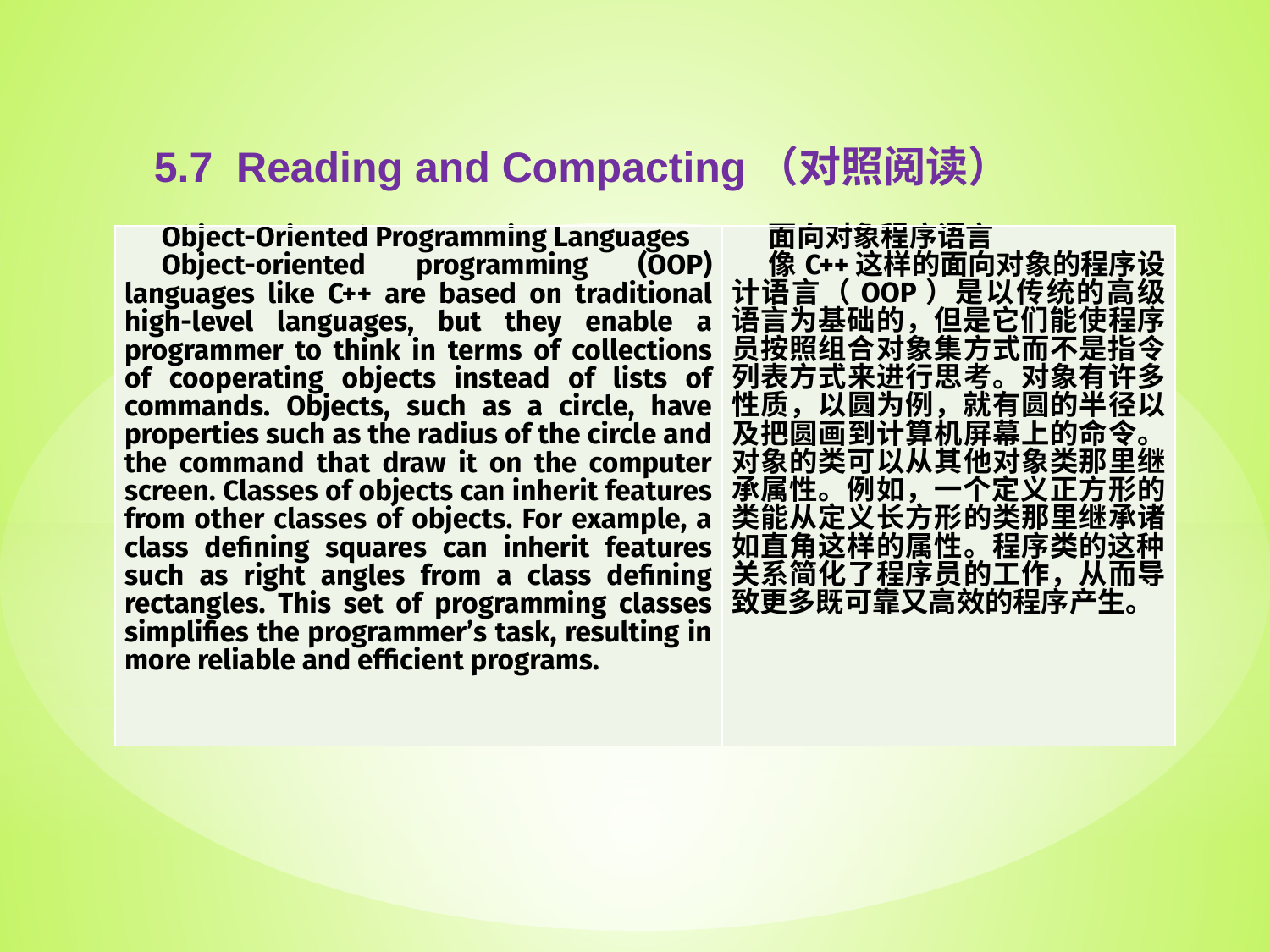

5.7  Reading and Compacting（对照阅读）
| Object-Oriented Programming Languages Object-oriented programming (OOP) languages like C++ are based on traditional high-level languages, but they enable a programmer to think in terms of collections of cooperating objects instead of lists of commands. Objects, such as a circle, have properties such as the radius of the circle and the command that draw it on the computer screen. Classes of objects can inherit features from other classes of objects. For example, a class defining squares can inherit features such as right angles from a class defining rectangles. This set of programming classes simplifies the programmer’s task, resulting in more reliable and efficient programs. | 面向对象程序语言 像C++这样的面向对象的程序设计语言（OOP）是以传统的高级语言为基础的，但是它们能使程序员按照组合对象集方式而不是指令列表方式来进行思考。对象有许多性质，以圆为例，就有圆的半径以及把圆画到计算机屏幕上的命令。对象的类可以从其他对象类那里继承属性。例如，一个定义正方形的类能从定义长方形的类那里继承诸如直角这样的属性。程序类的这种关系简化了程序员的工作，从而导致更多既可靠又高效的程序产生。 |
| --- | --- |